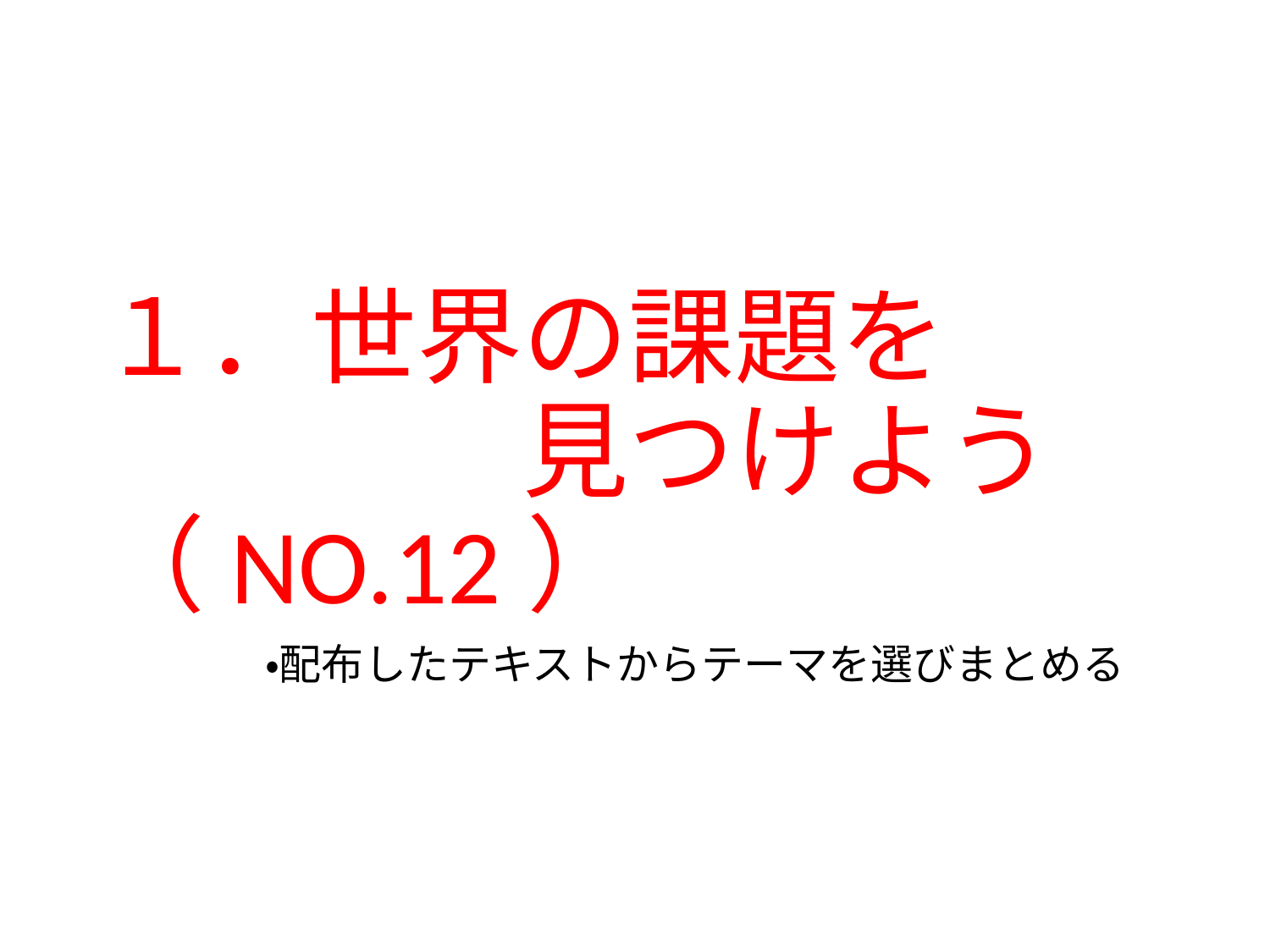

# １．世界の課題を 　　　　見つけよう（NO.12）
・配布したテキストからテーマを選びまとめる